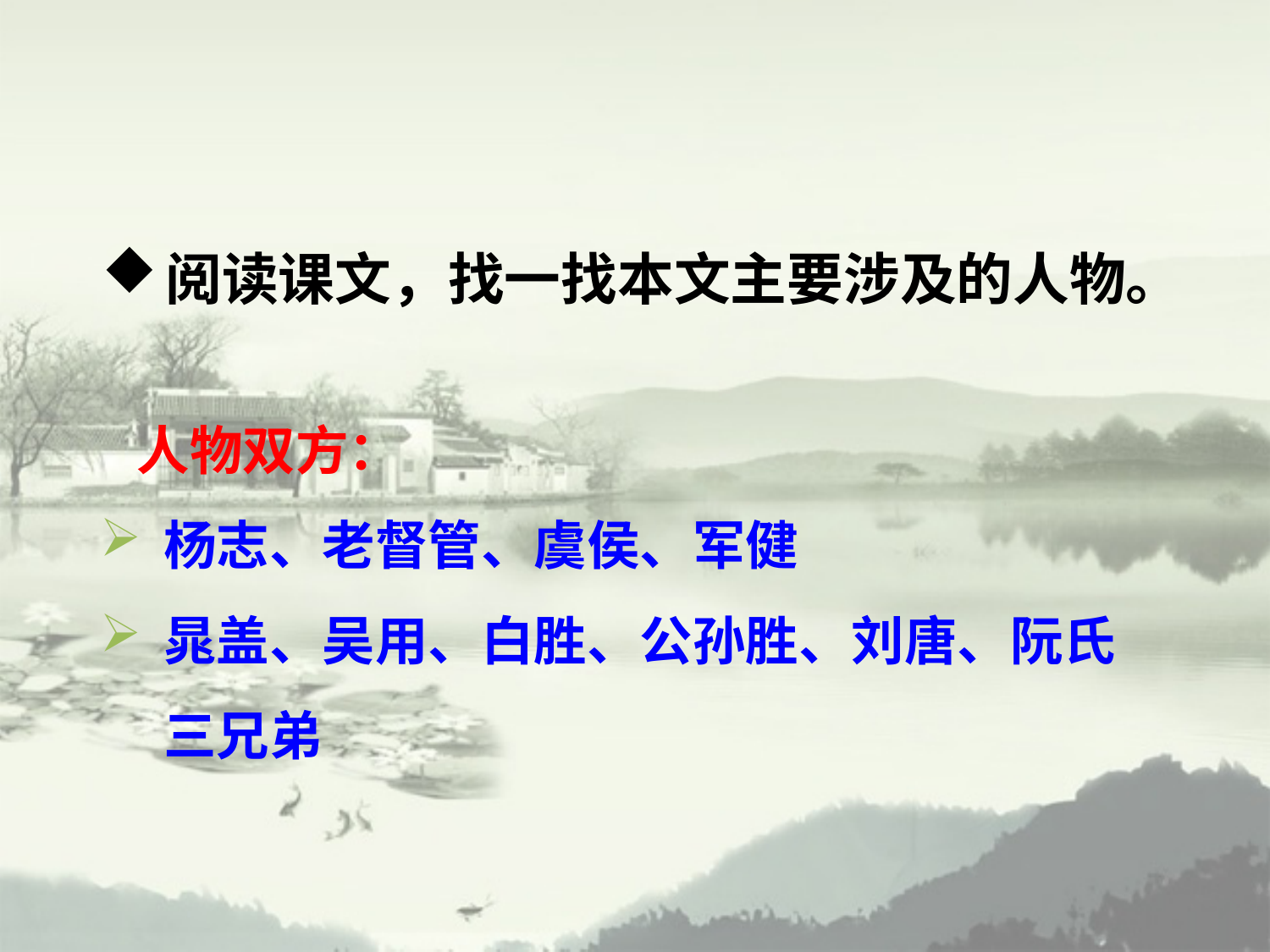

阅读课文，找一找本文主要涉及的人物。
  人物双方：
杨志、老督管、虞侯、军健
晁盖、吴用、白胜、公孙胜、刘唐、阮氏三兄弟